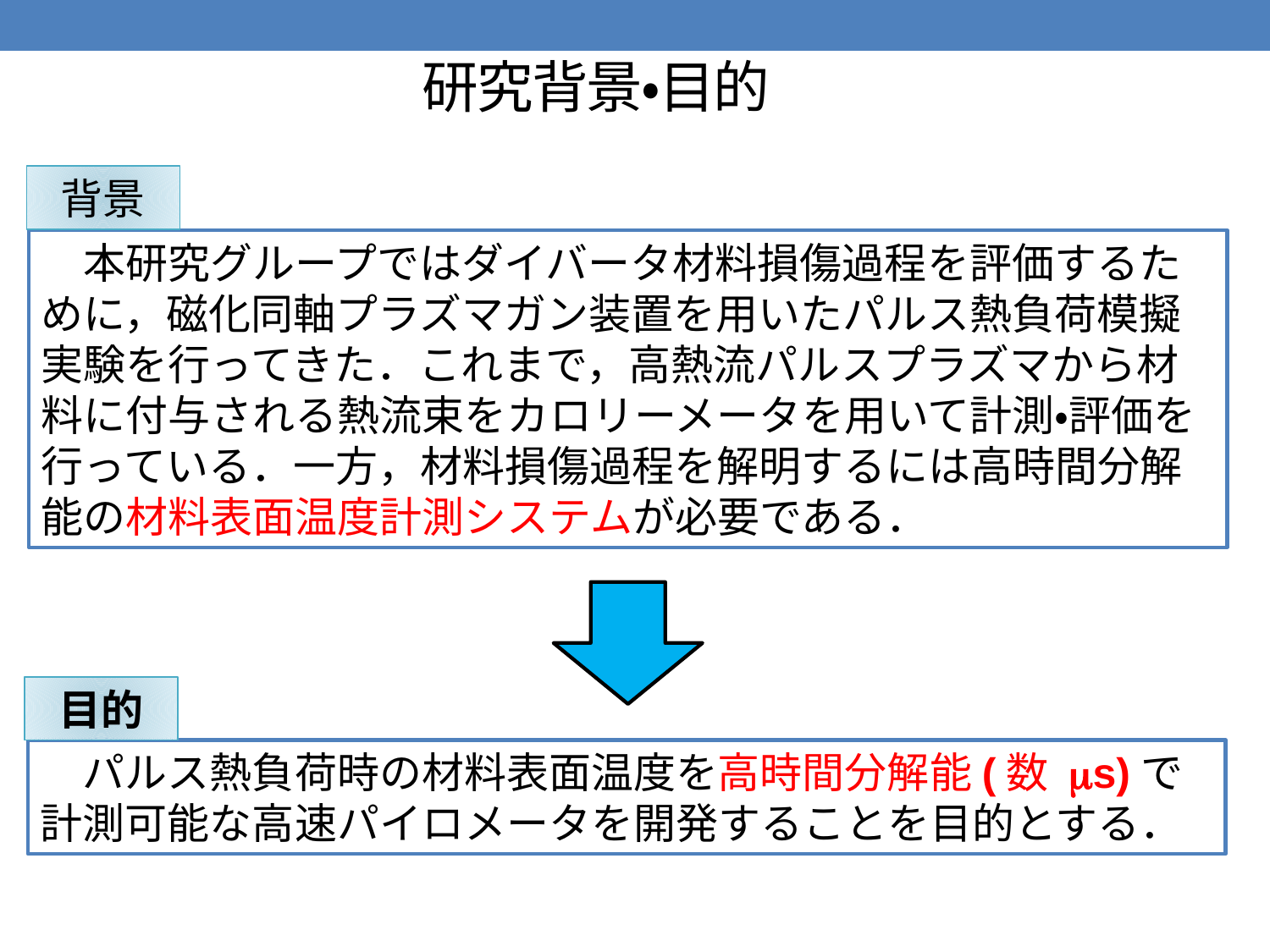

# 研究背景・目的
背景
　本研究グループではダイバータ材料損傷過程を評価するために，磁化同軸プラズマガン装置を用いたパルス熱負荷模擬実験を行ってきた．これまで，高熱流パルスプラズマから材料に付与される熱流束をカロリーメータを用いて計測・評価を行っている．一方，材料損傷過程を解明するには高時間分解能の材料表面温度計測システムが必要である．

目的
　パルス熱負荷時の材料表面温度を高時間分解能(数 μs)で
計測可能な高速パイロメータを開発することを目的とする．